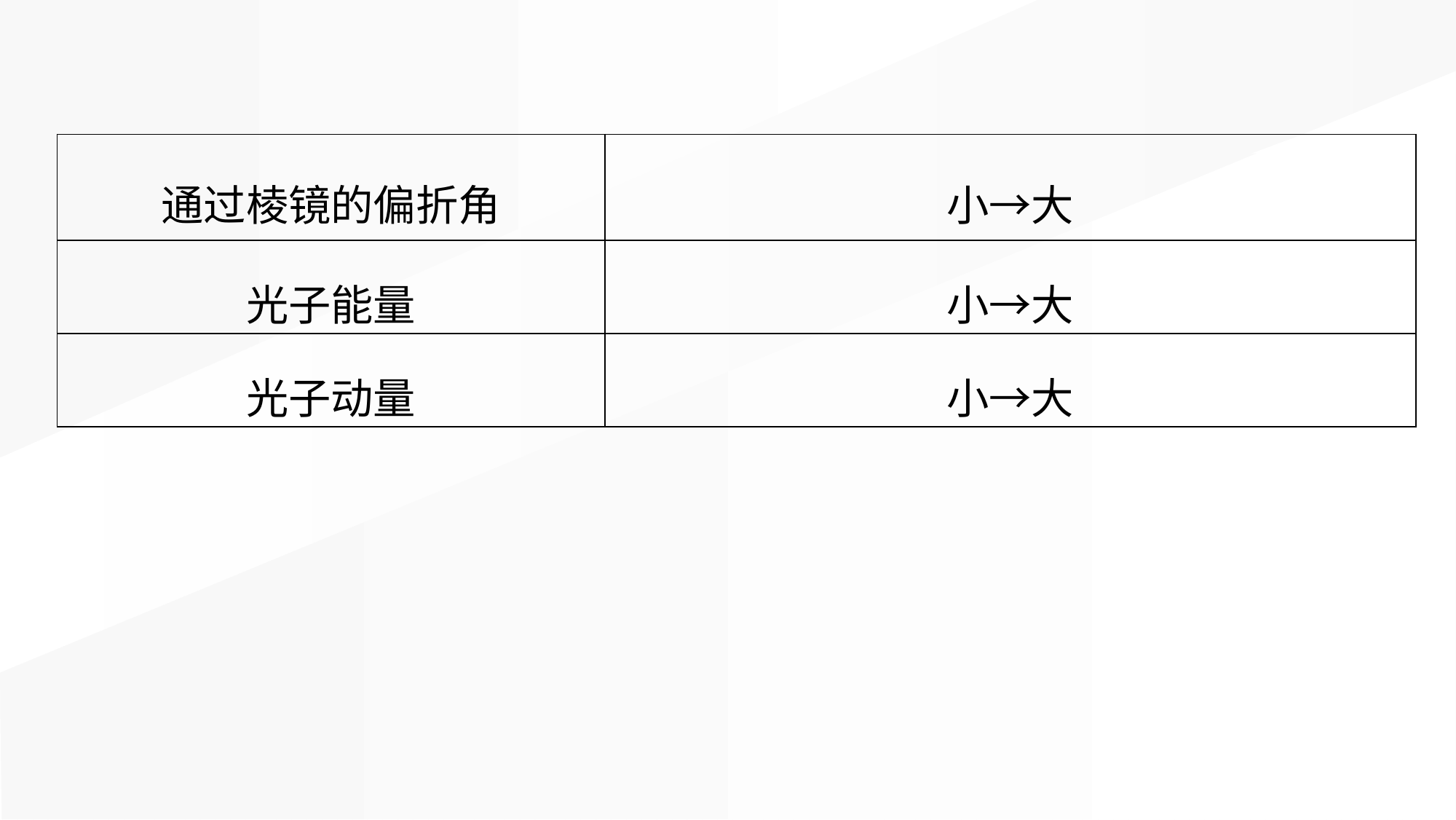

| 通过棱镜的偏折角 | 小→大 |
| --- | --- |
| 光子能量 | 小→大 |
| 光子动量 | 小→大 |